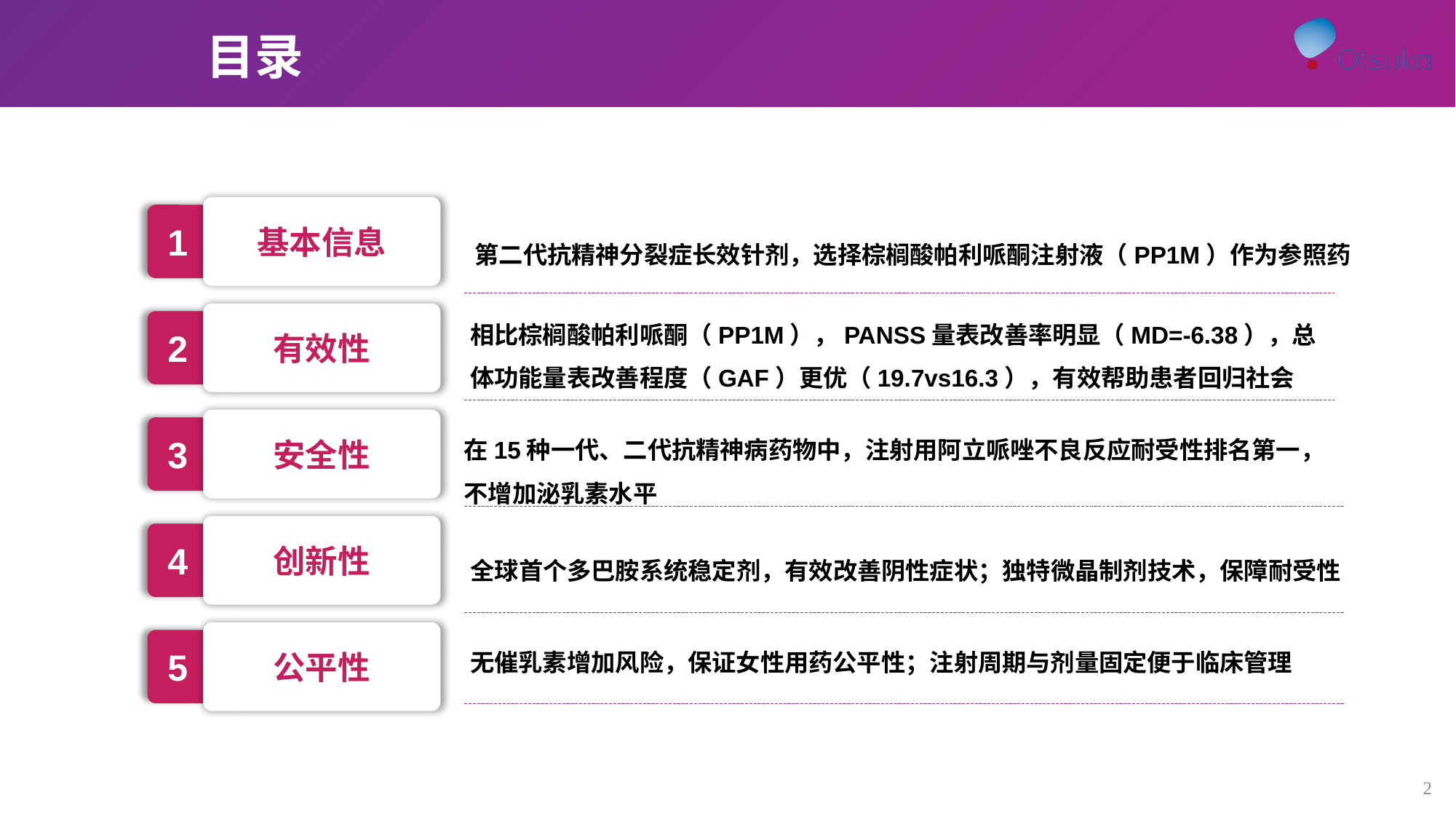

目录
基本信息
1
第二代抗精神分裂症长效针剂，选择棕榈酸帕利哌酮注射液（PP1M）作为参照药
相比棕榈酸帕利哌酮（PP1M），PANSS量表改善率明显（MD=-6.38），总体功能量表改善程度（GAF）更优（19.7vs16.3），有效帮助患者回归社会
有效性
2
安全性
3
在15种一代、二代抗精神病药物中，注射用阿立哌唑不良反应耐受性排名第一，不增加泌乳素水平
创新性
4
全球首个多巴胺系统稳定剂，有效改善阴性症状；独特微晶制剂技术，保障耐受性
公平性
5
无催乳素增加风险，保证女性用药公平性；注射周期与剂量固定便于临床管理
2